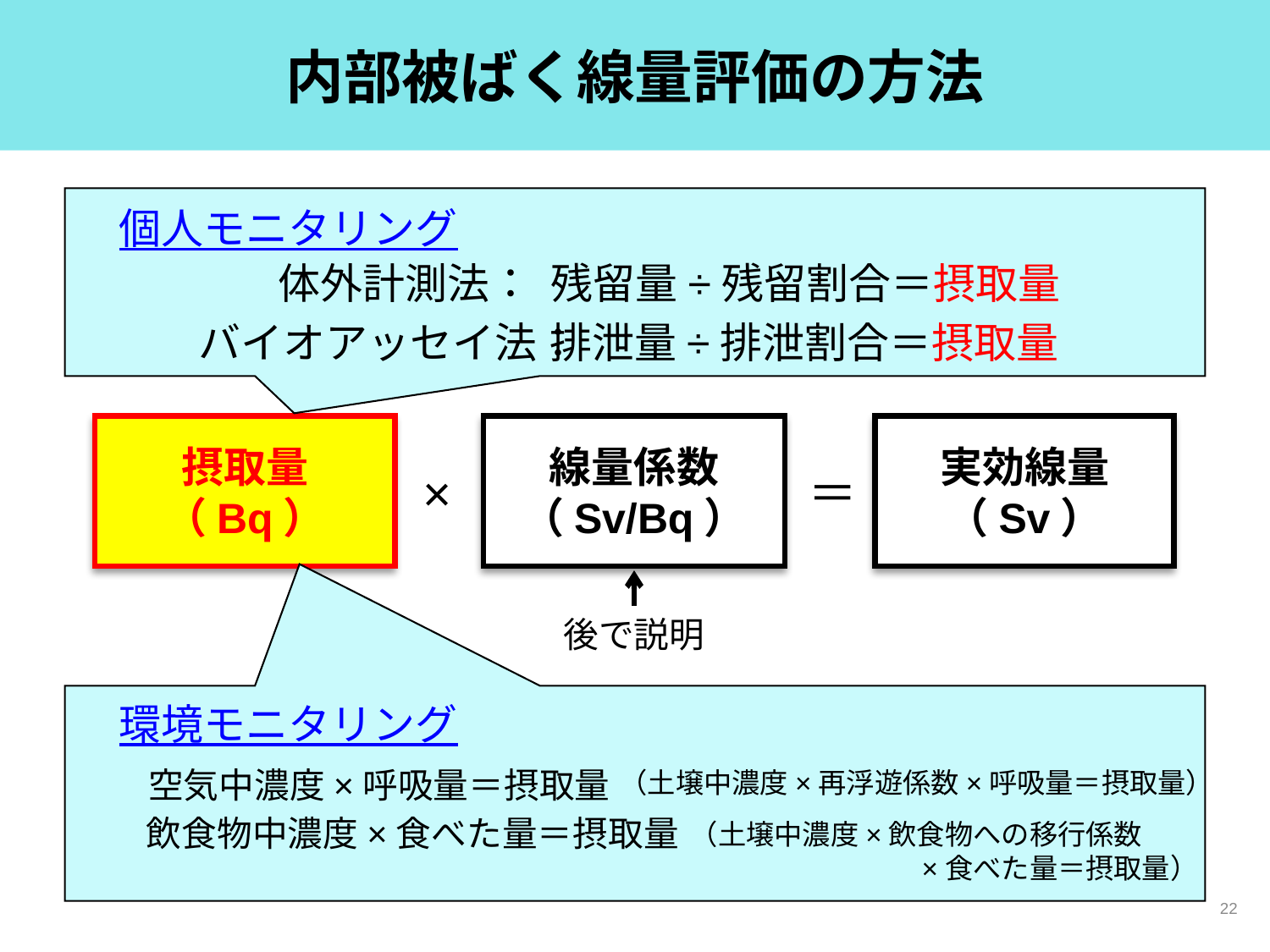

# 内部被ばく線量評価の方法

個人モニタリング
体外計測法：
残留量÷残留割合＝摂取量
バイオアッセイ法：
排泄量÷排泄割合＝摂取量
摂取量
（Bq）
線量係数
（Sv/Bq）
実効線量
（Sv）
×
＝
後で説明

環境モニタリング
空気中濃度×呼吸量＝摂取量
（土壌中濃度×再浮遊係数×呼吸量＝摂取量）
飲食物中濃度×食べた量＝摂取量
（土壌中濃度×飲食物への移行係数
　　　　　　　　×食べた量＝摂取量）
22